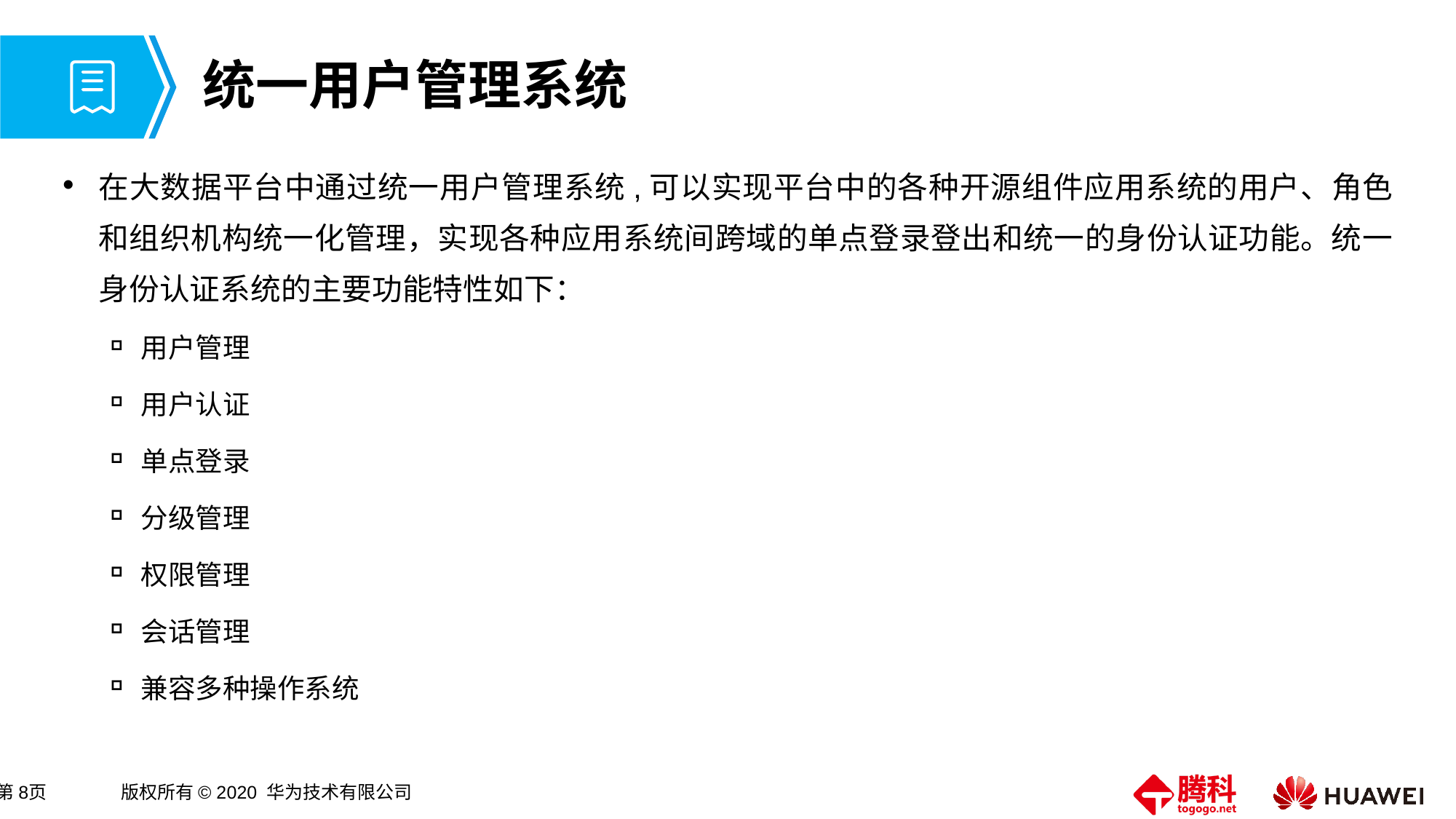

# 统一用户管理系统
在大数据平台中通过统一用户管理系统,可以实现平台中的各种开源组件应用系统的用户、角色和组织机构统一化管理，实现各种应用系统间跨域的单点登录登出和统一的身份认证功能。统一身份认证系统的主要功能特性如下：
用户管理
用户认证
单点登录
分级管理
权限管理
会话管理
兼容多种操作系统